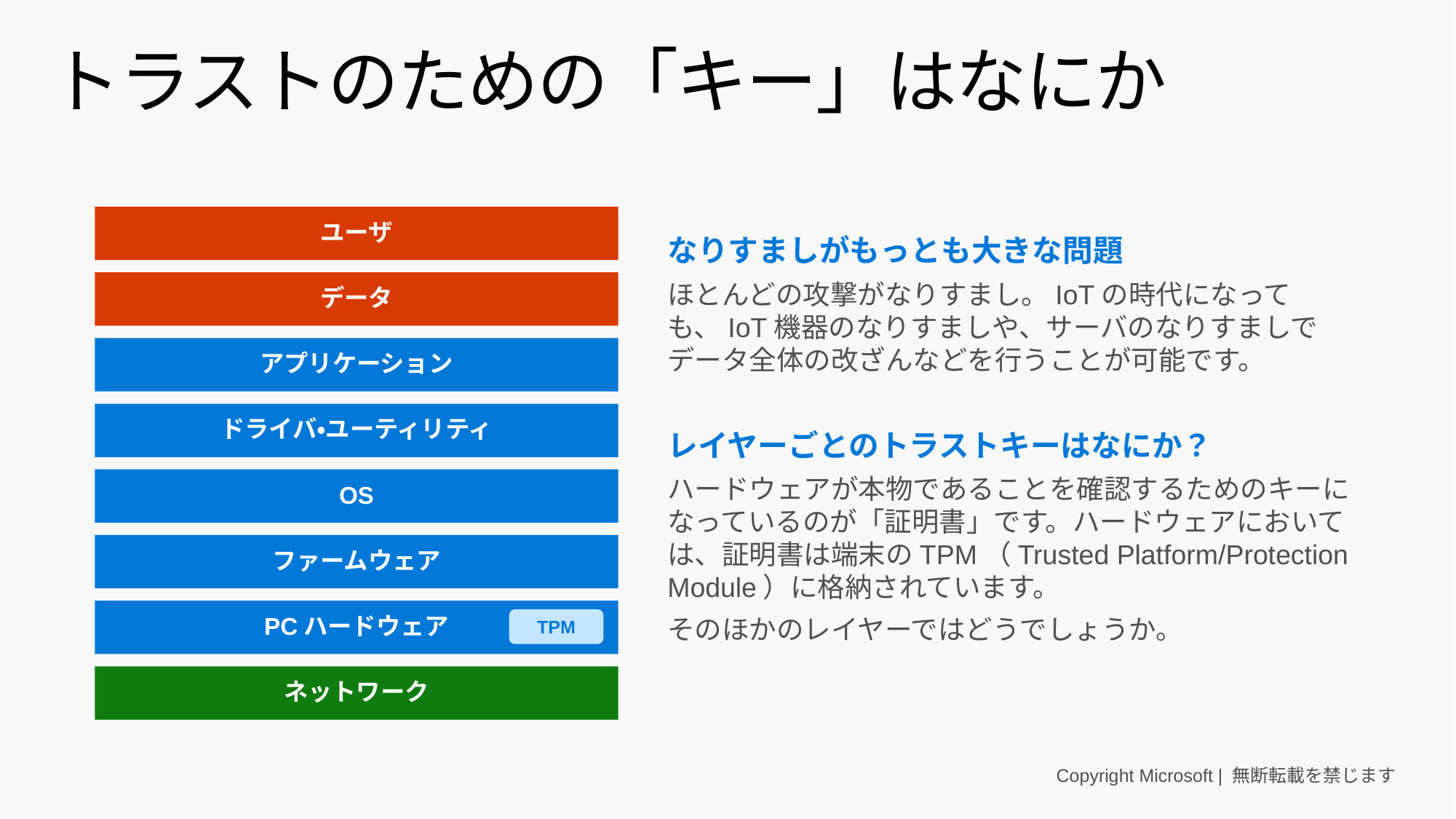

# トラストのための「キー」はなにか
なりすましがもっとも大きな問題
ほとんどの攻撃がなりすまし。IoTの時代になっても、IoT機器のなりすましや、サーバのなりすましでデータ全体の改ざんなどを行うことが可能です。

レイヤーごとのトラストキーはなにか？
ハードウェアが本物であることを確認するためのキーになっているのが「証明書」です。ハードウェアにおいては、証明書は端末のTPM（Trusted Platform/Protection Module）に格納されています。
そのほかのレイヤーではどうでしょうか。

ユーザ
データ
アプリケーション
ドライバ・ユーティリティ
OS
ファームウェア
PCハードウェア
TPM
ネットワーク